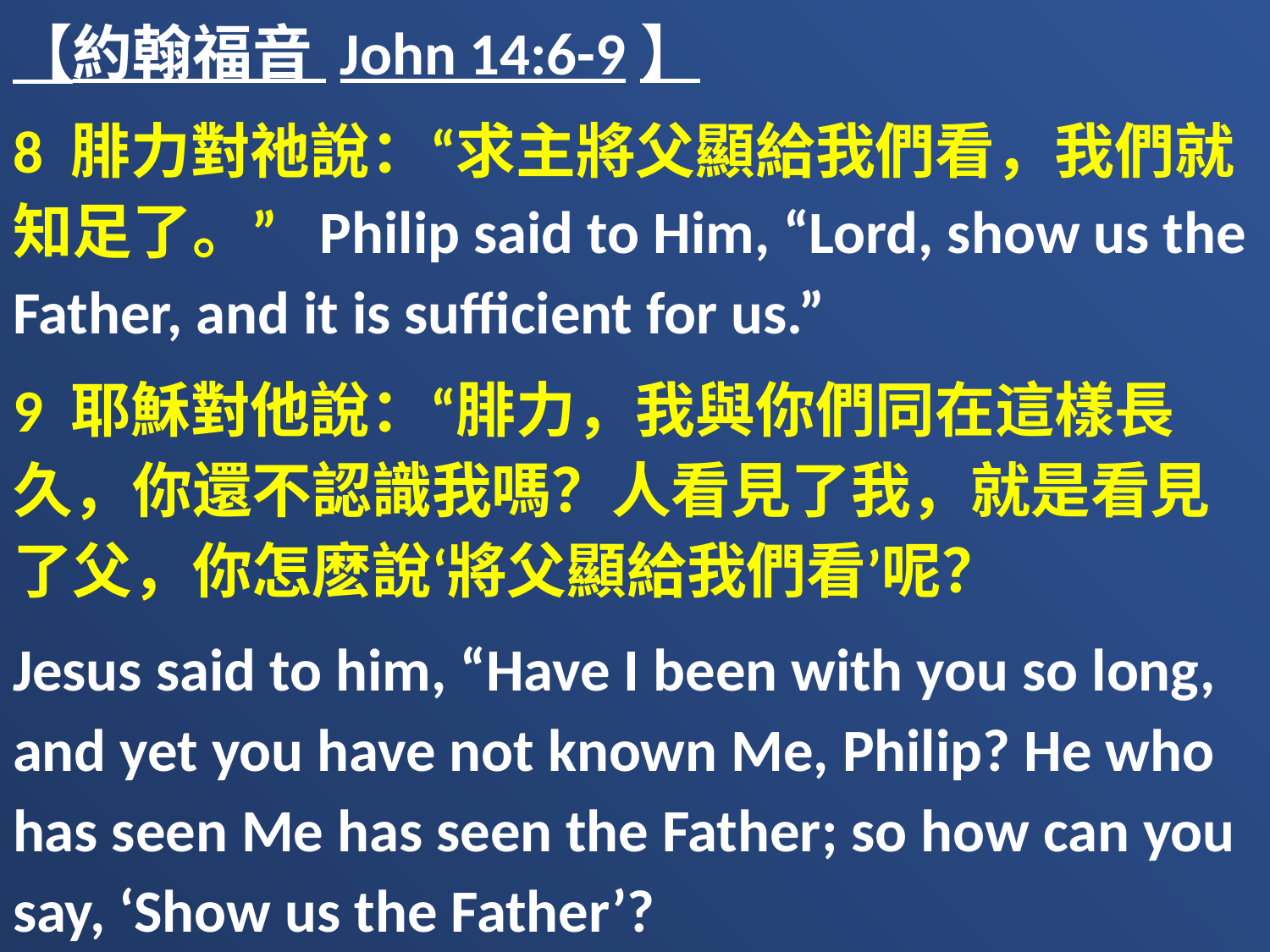

【約翰福音 John 14:6-9】
8 腓力對祂說：“求主將父顯給我們看，我們就知足了。”  Philip said to Him, “Lord, show us the Father, and it is sufficient for us.”
9 耶穌對他說：“腓力，我與你們同在這樣長久，你還不認識我嗎？人看見了我，就是看見了父，你怎麽說‘將父顯給我們看’呢？
Jesus said to him, “Have I been with you so long, and yet you have not known Me, Philip? He who has seen Me has seen the Father; so how can you say, ‘Show us the Father’?